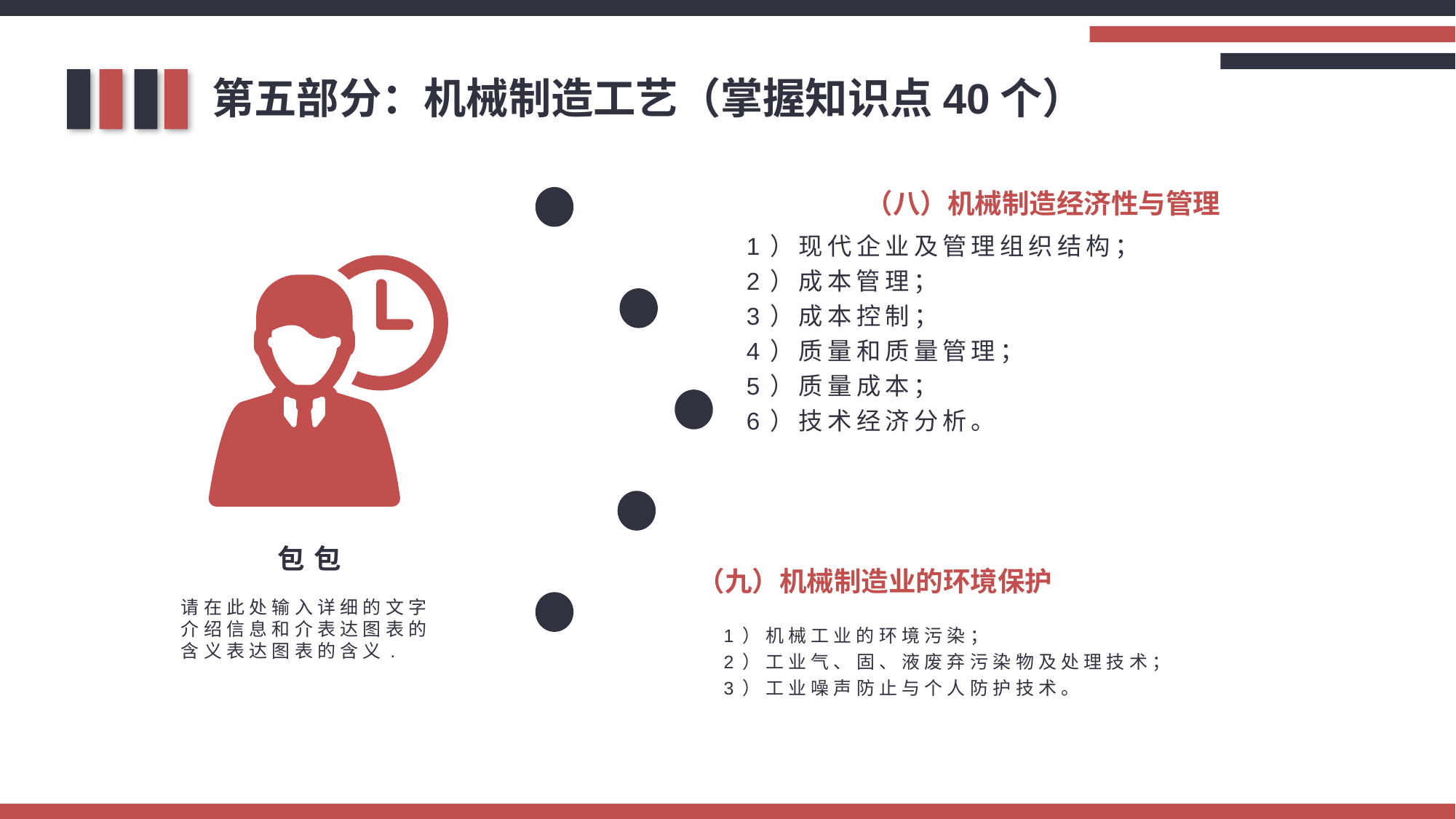

第五部分：机械制造工艺（掌握知识点40个）

（八）机械制造经济性与管理
1）现代企业及管理组织结构；
2）成本管理；
3）成本控制；
4）质量和质量管理；
5）质量成本；
6）技术经济分析。

包包

请在此处输入详细的文字介绍信息和介表达图表的含义表达图表的含义.
（九）机械制造业的环境保护
1）机械工业的环境污染；
2）工业气、固、液废弃污染物及处理技术；
3）工业噪声防止与个人防护技术。